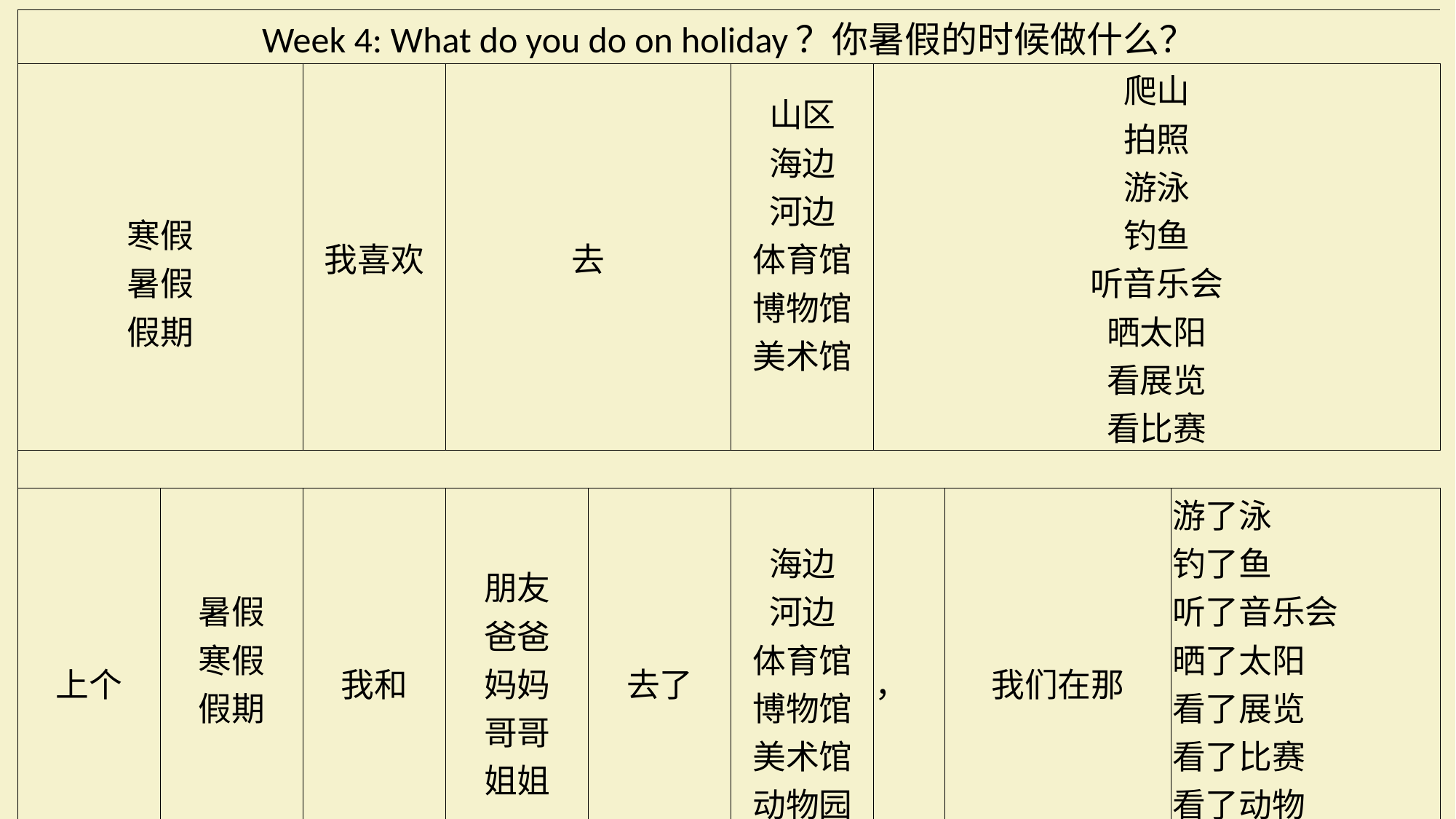

| Week 4: What do you do on holiday？你暑假的时候做什么？ |  |  |  |  |  |  |  |  |
| --- | --- | --- | --- | --- | --- | --- | --- | --- |
| 寒假 暑假 假期 |  | 我喜欢 | 去 |  | 山区 海边 河边 体育馆 博物馆 美术馆 | 爬山 拍照 游泳 钓鱼 听音乐会 晒太阳 看展览 看比赛 |  |  |
|  |  |  |  |  |  |  |  |  |
| 上个 | 暑假 寒假 假期 | 我和 | 朋友 爸爸 妈妈 哥哥 姐姐 | 去了 | 海边 河边 体育馆 博物馆 美术馆 动物园 | ， | 我们在那 | 游了泳 钓了鱼 听了音乐会 晒了太阳 看了展览 看了比赛 看了动物 |